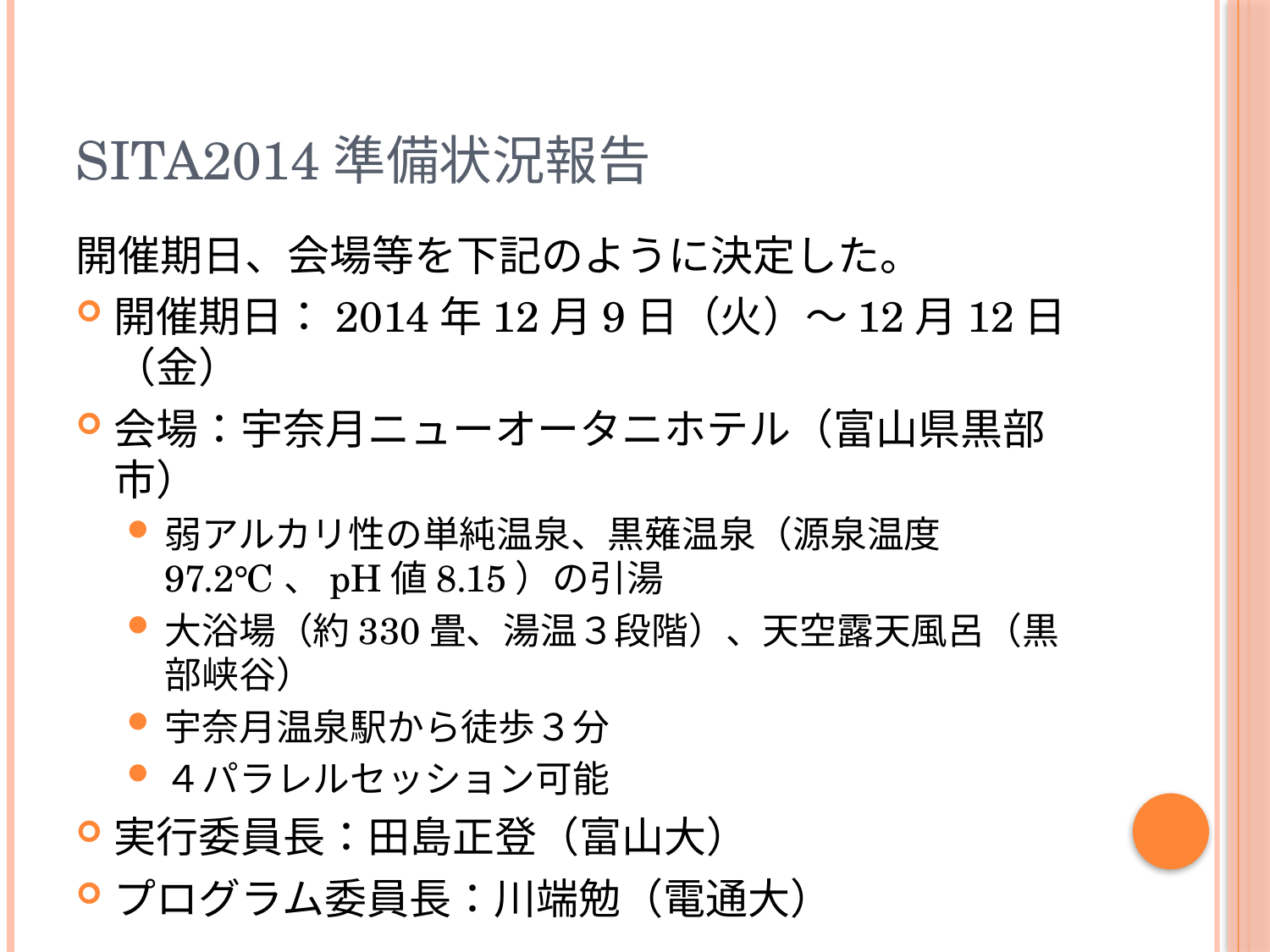

# SITA2014準備状況報告
開催期日、会場等を下記のように決定した。
開催期日：2014年12月9日（火）〜12月12日（金）
会場：宇奈月ニューオータニホテル（富山県黒部市）
弱アルカリ性の単純温泉、黒薙温泉（源泉温度97.2℃、pH値8.15）の引湯
大浴場（約330畳、湯温３段階）、天空露天風呂（黒部峡谷）
宇奈月温泉駅から徒歩３分
４パラレルセッション可能
実行委員長：田島正登（富山大）
プログラム委員長：川端勉（電通大）